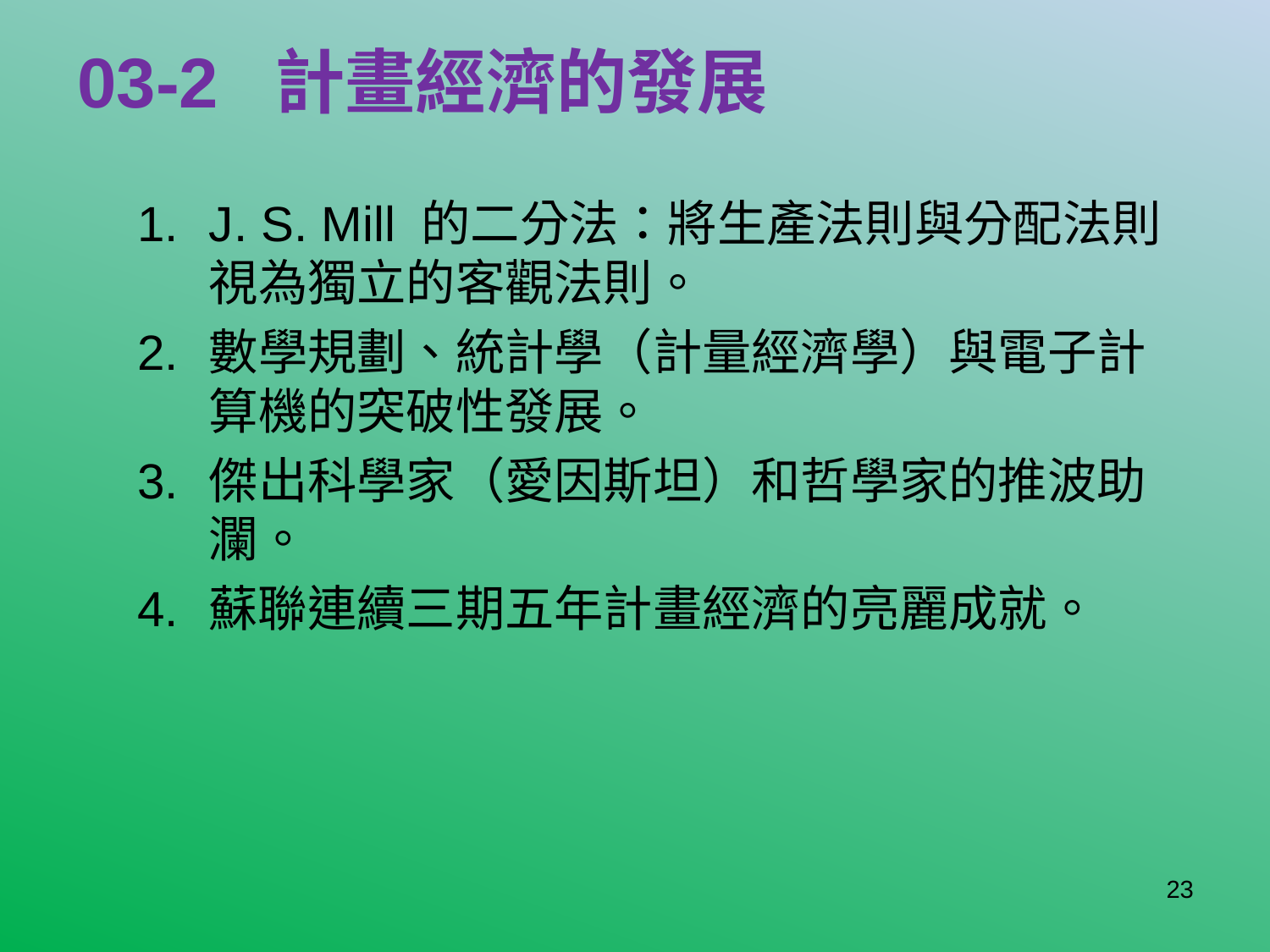

# 03-2  計畫經濟的發展
J. S. Mill 的二分法：將生產法則與分配法則視為獨立的客觀法則。
數學規劃、統計學（計量經濟學）與電子計算機的突破性發展。
傑出科學家（愛因斯坦）和哲學家的推波助瀾。
蘇聯連續三期五年計畫經濟的亮麗成就。
23